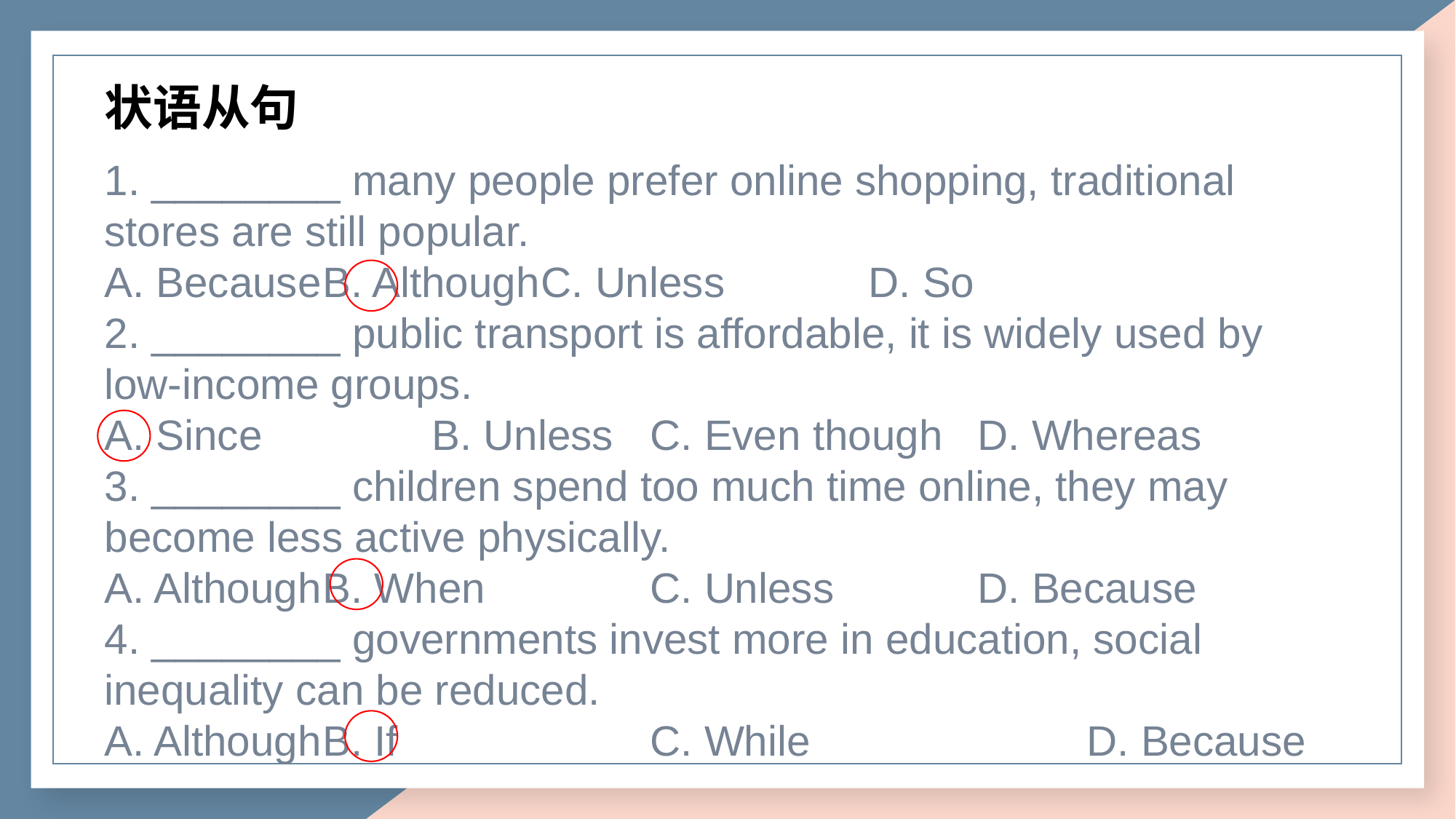

状语从句
1. ________ many people prefer online shopping, traditional stores are still popular.
A. Because	B. Although	C. Unless		D. So
2. ________ public transport is affordable, it is widely used by low-income groups.
A. Since		B. Unless	C. Even though	D. Whereas
3. ________ children spend too much time online, they may become less active physically.
A. Although	B. When		C. Unless		D. Because
4. ________ governments invest more in education, social inequality can be reduced.
A. Although	B. If			C. While			D. Because